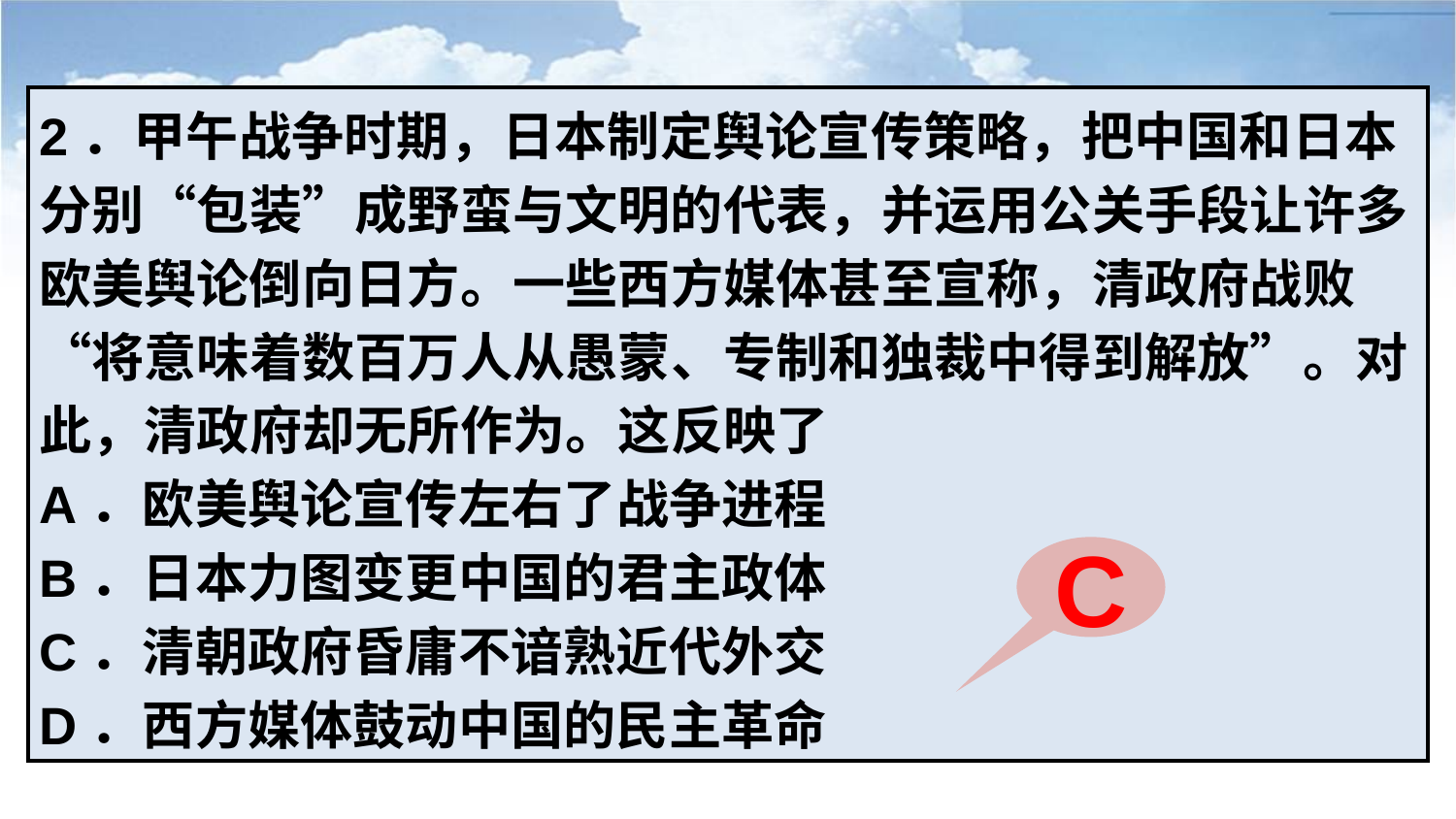

2．甲午战争时期，日本制定舆论宣传策略，把中国和日本分别“包装”成野蛮与文明的代表，并运用公关手段让许多欧美舆论倒向日方。一些西方媒体甚至宣称，清政府战败“将意味着数百万人从愚蒙、专制和独裁中得到解放”。对此，清政府却无所作为。这反映了
A．欧美舆论宣传左右了战争进程
B．日本力图变更中国的君主政体
C．清朝政府昏庸不谙熟近代外交
D．西方媒体鼓动中国的民主革命
C